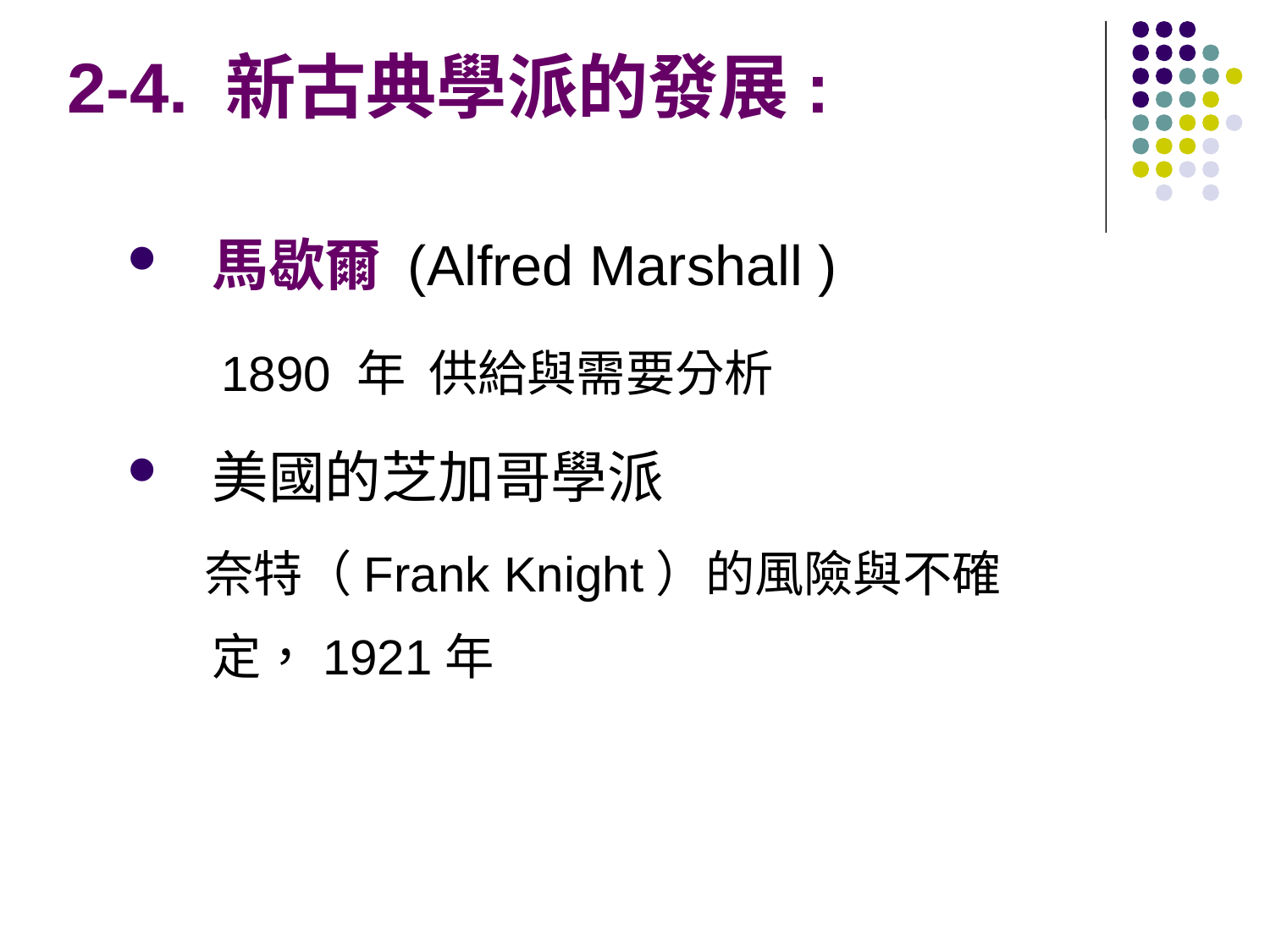

2-4. 新古典學派的發展:
馬歇爾 (Alfred Marshall )
      1890 年  供給與需要分析
美國的芝加哥學派
       奈特（Frank Knight）的風險與不確定，1921年